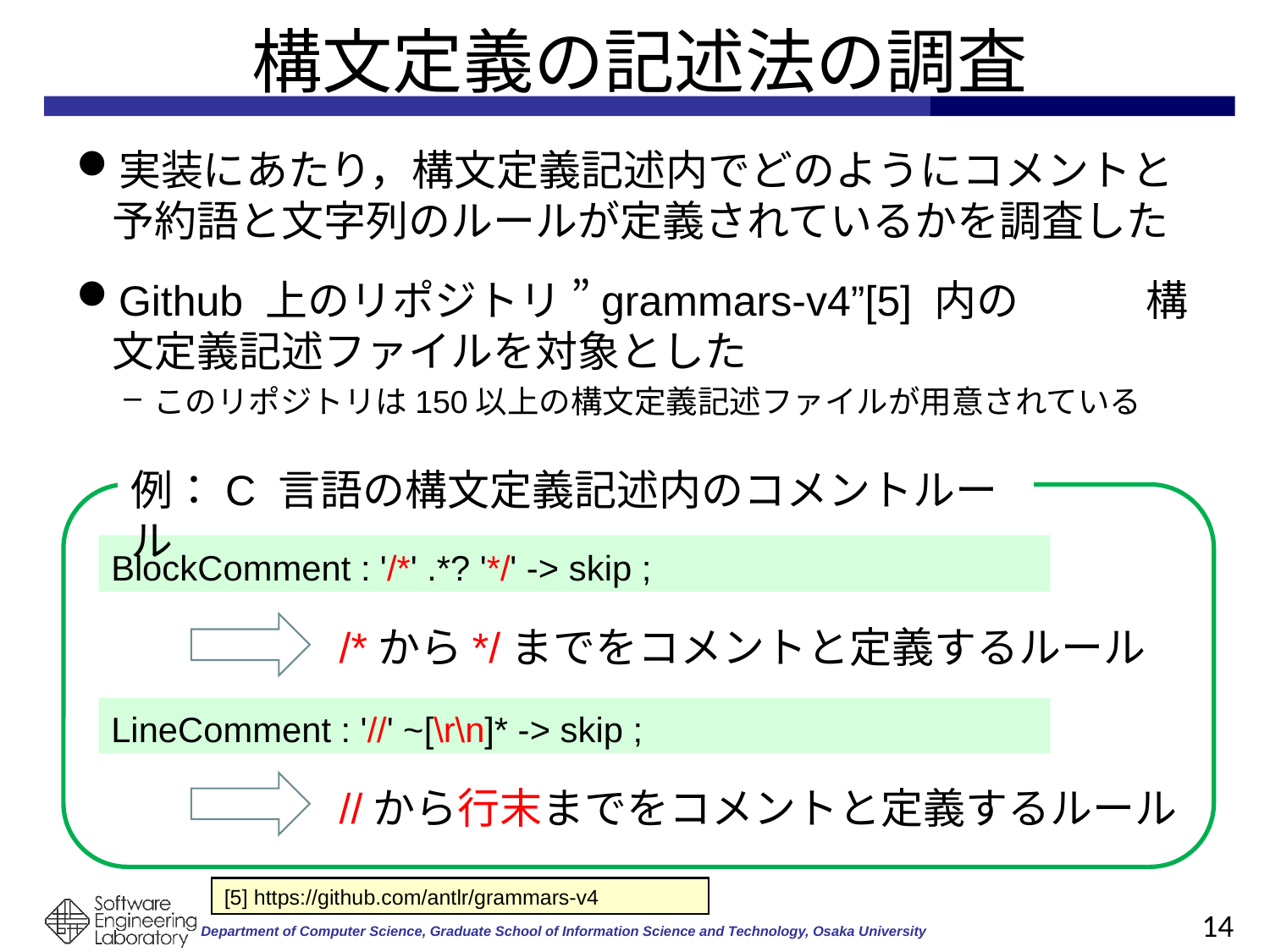

# 構文定義の記述法の調査
実装にあたり，構文定義記述内でどのようにコメントと予約語と文字列のルールが定義されているかを調査した
Github 上のリポジトリ ”grammars-v4”[5] 内の　　　構文定義記述ファイルを対象とした
このリポジトリは150以上の構文定義記述ファイルが用意されている
例：C 言語の構文定義記述内のコメントルール

BlockComment : '/*' .*? '*/' -> skip ;

/*から*/までをコメントと定義するルール
LineComment : '//' ~[\r\n]* -> skip ;

//から行末までをコメントと定義するルール
[5] https://github.com/antlr/grammars-v4
14